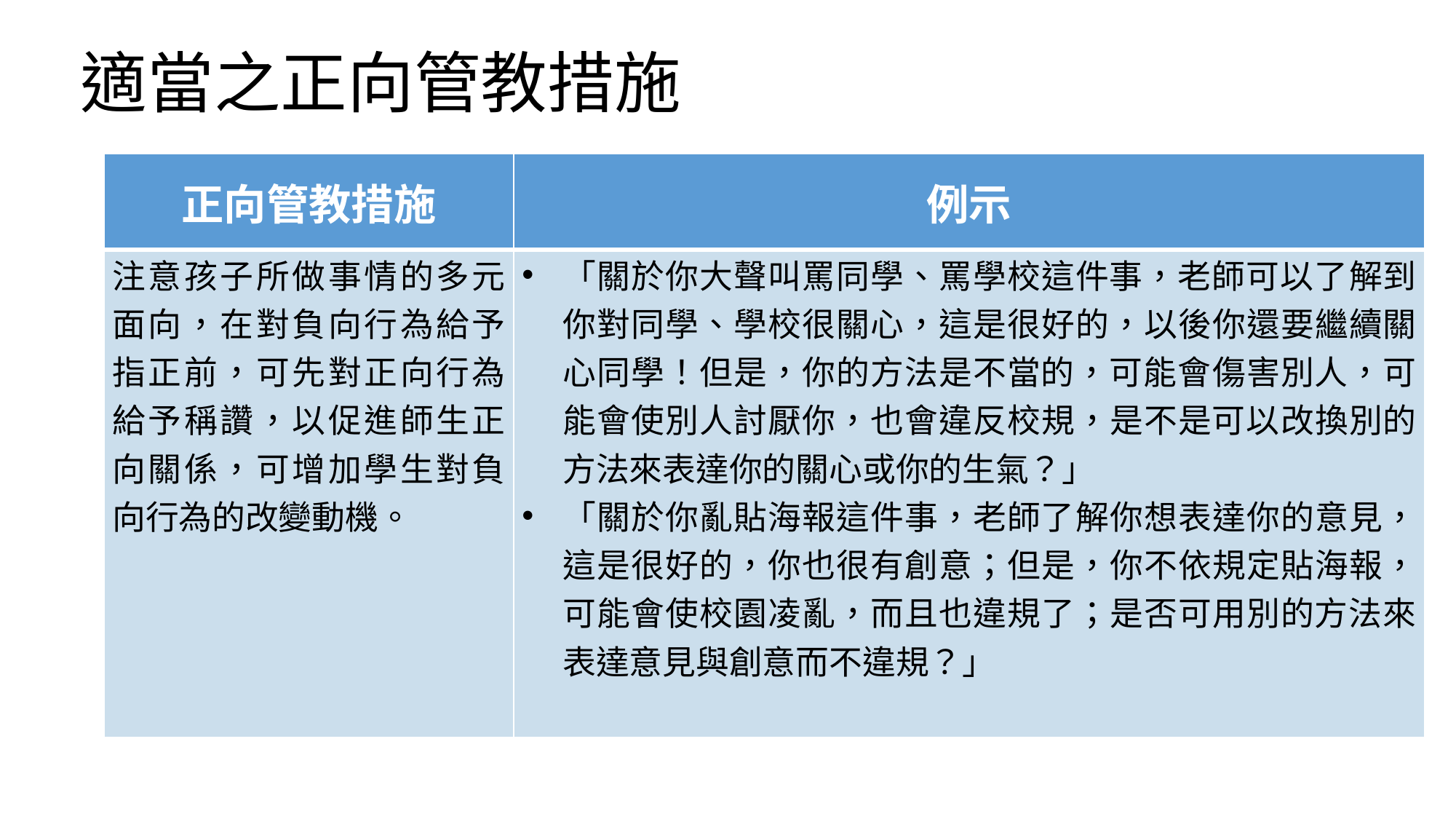

適當之正向管教措施
| 正向管教措施 | 例示 |
| --- | --- |
| 注意孩子所做事情的多元面向，在對負向行為給予指正前，可先對正向行為給予稱讚，以促進師生正向關係，可增加學生對負向行為的改變動機。 | 「關於你大聲叫罵同學、罵學校這件事，老師可以了解到你對同學、學校很關心，這是很好的，以後你還要繼續關心同學！但是，你的方法是不當的，可能會傷害別人，可能會使別人討厭你，也會違反校規，是不是可以改換別的方法來表達你的關心或你的生氣？」 「關於你亂貼海報這件事，老師了解你想表達你的意見，這是很好的，你也很有創意；但是，你不依規定貼海報，可能會使校園凌亂，而且也違規了；是否可用別的方法來表達意見與創意而不違規？」 |